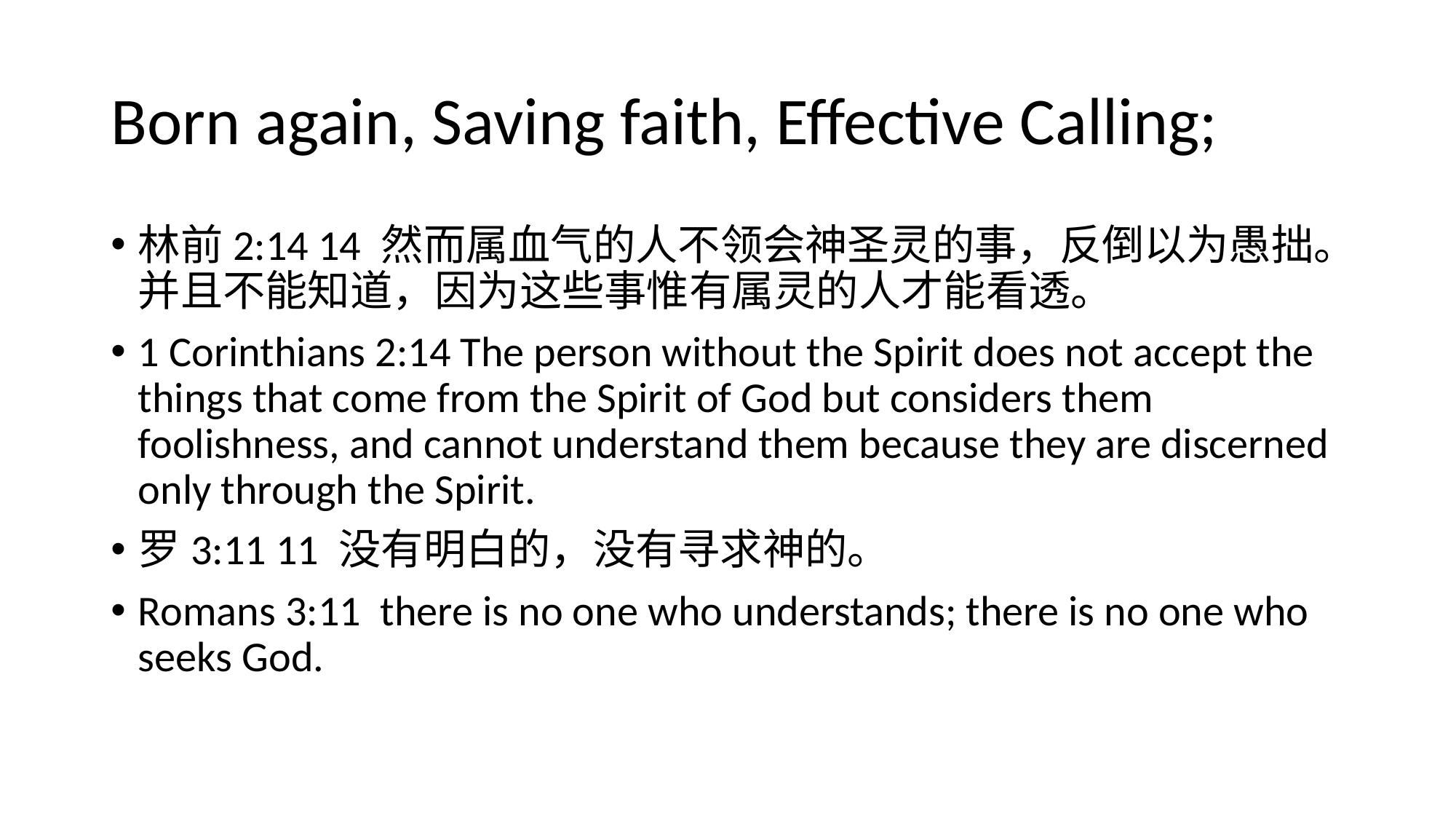

# Born again, Saving faith, Effective Calling;
林前2:14 14 然而属血气的人不领会神圣灵的事，反倒以为愚拙。并且不能知道，因为这些事惟有属灵的人才能看透。
1 Corinthians 2:14 The person without the Spirit does not accept the things that come from the Spirit of God but considers them foolishness, and cannot understand them because they are discerned only through the Spirit.
罗3:11 11 没有明白的，没有寻求神的。
Romans 3:11  there is no one who understands; there is no one who seeks God.